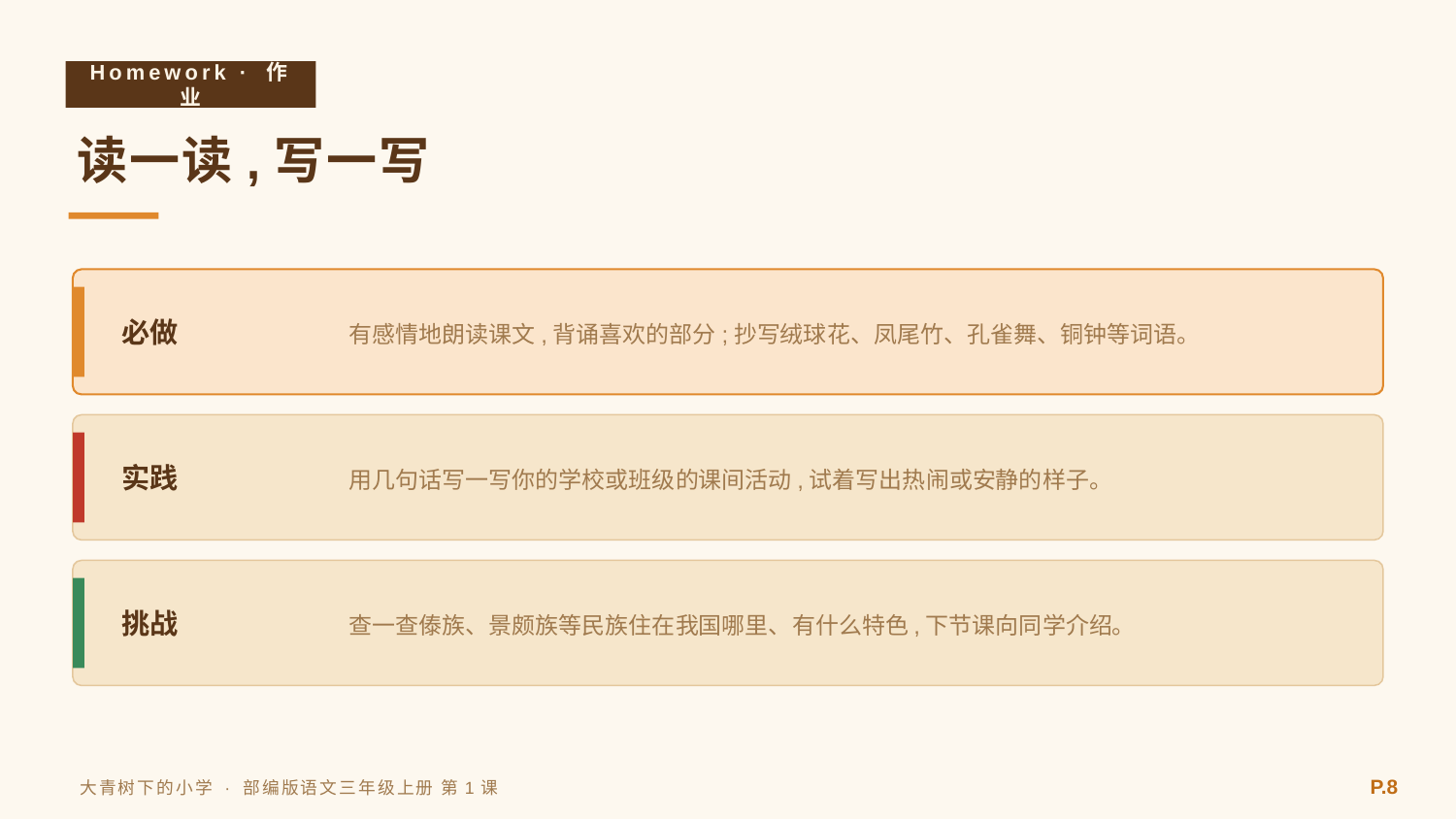

Homework · 作业

读一读,写一写

有感情地朗读课文,背诵喜欢的部分;抄写绒球花、凤尾竹、孔雀舞、铜钟等词语。
必做

用几句话写一写你的学校或班级的课间活动,试着写出热闹或安静的样子。
实践

查一查傣族、景颇族等民族住在我国哪里、有什么特色,下节课向同学介绍。
挑战

P.8
大青树下的小学 · 部编版语文三年级上册 第1课